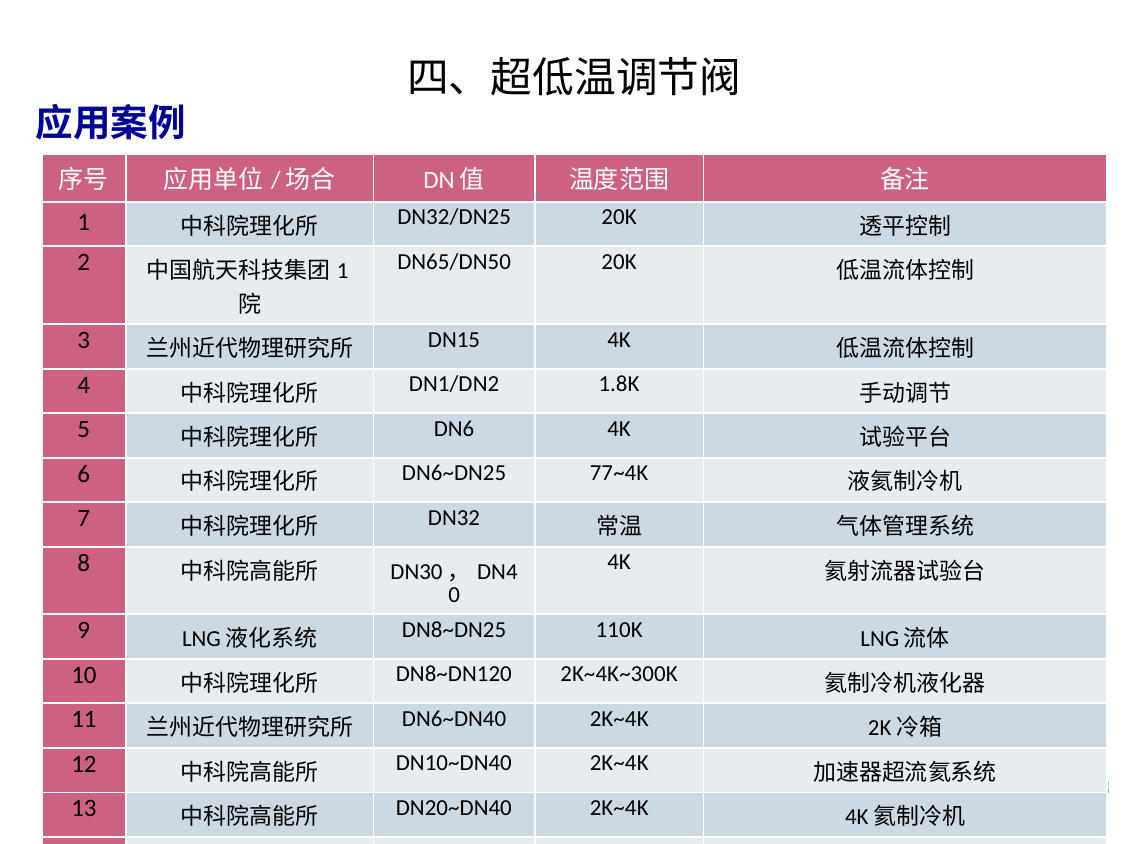

四、超低温调节阀
应用案例
| 序号 | 应用单位/场合 | DN值 | 温度范围 | 备注 |
| --- | --- | --- | --- | --- |
| 1 | 中科院理化所 | DN32/DN25 | 20K | 透平控制 |
| 2 | 中国航天科技集团1院 | DN65/DN50 | 20K | 低温流体控制 |
| 3 | 兰州近代物理研究所 | DN15 | 4K | 低温流体控制 |
| 4 | 中科院理化所 | DN1/DN2 | 1.8K | 手动调节 |
| 5 | 中科院理化所 | DN6 | 4K | 试验平台 |
| 6 | 中科院理化所 | DN6~DN25 | 77~4K | 液氦制冷机 |
| 7 | 中科院理化所 | DN32 | 常温 | 气体管理系统 |
| 8 | 中科院高能所 | DN30，DN40 | 4K | 氦射流器试验台 |
| 9 | LNG液化系统 | DN8~DN25 | 110K | LNG流体 |
| 10 | 中科院理化所 | DN8~DN120 | 2K~4K~300K | 氦制冷机液化器 |
| 11 | 兰州近代物理研究所 | DN6~DN40 | 2K~4K | 2K冷箱 |
| 12 | 中科院高能所 | DN10~DN40 | 2K~4K | 加速器超流氦系统 |
| 13 | 中科院高能所 | DN20~DN40 | 2K~4K | 4K氦制冷机 |
| 14 | 中国航天科技集团8院 | DN20~DN50 | 4K~77K | 航天试验台 |
| 15 | 中科院高能所 | DN10~DN50 | 2K~4K | 北京正负电子对撞机装置上全时运行 |

28